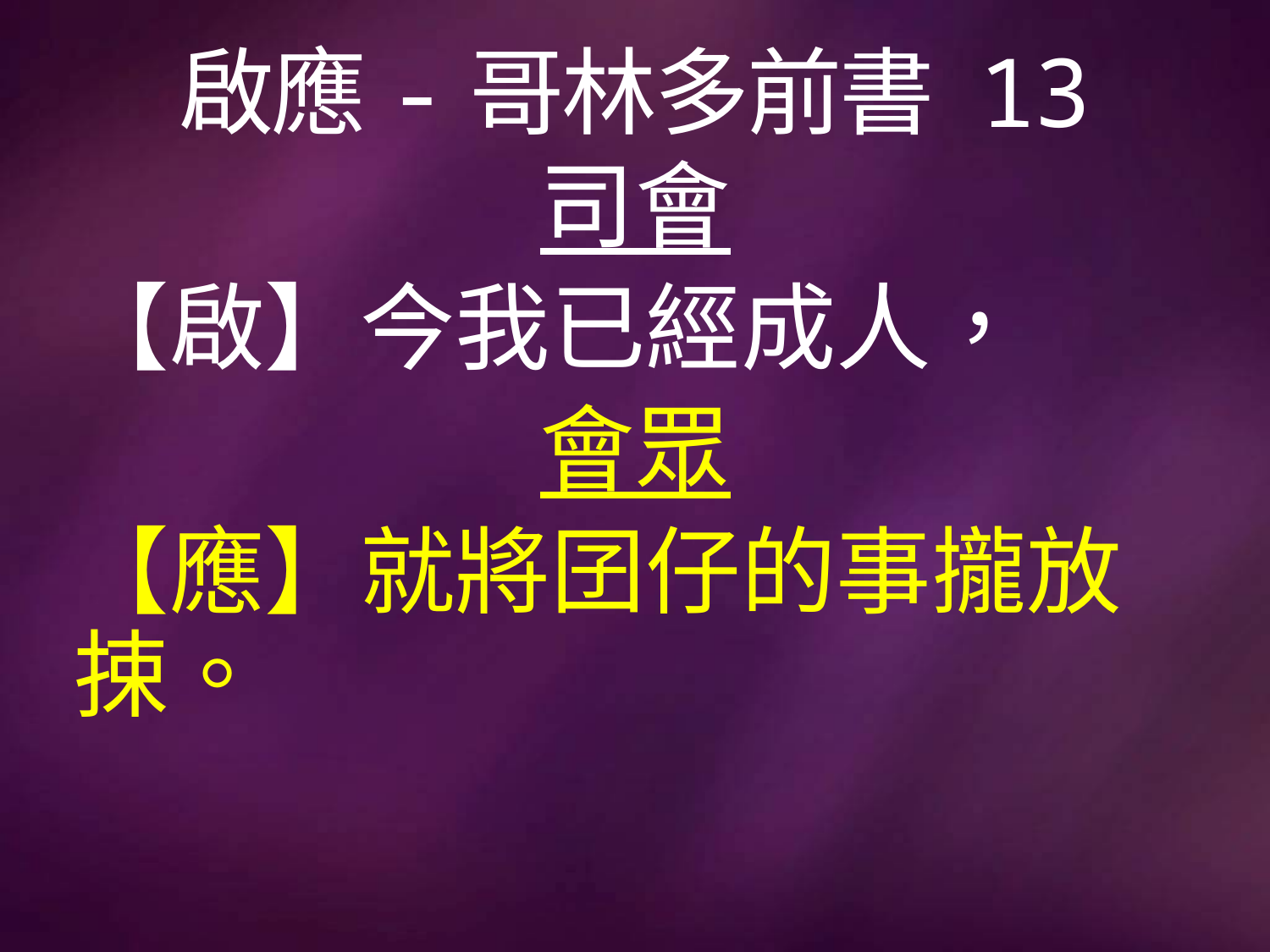

# 啟應-哥林多前書 13
司會
【啟】今我已經成人，
會眾
【應】就將囝仔的事攏放捒。